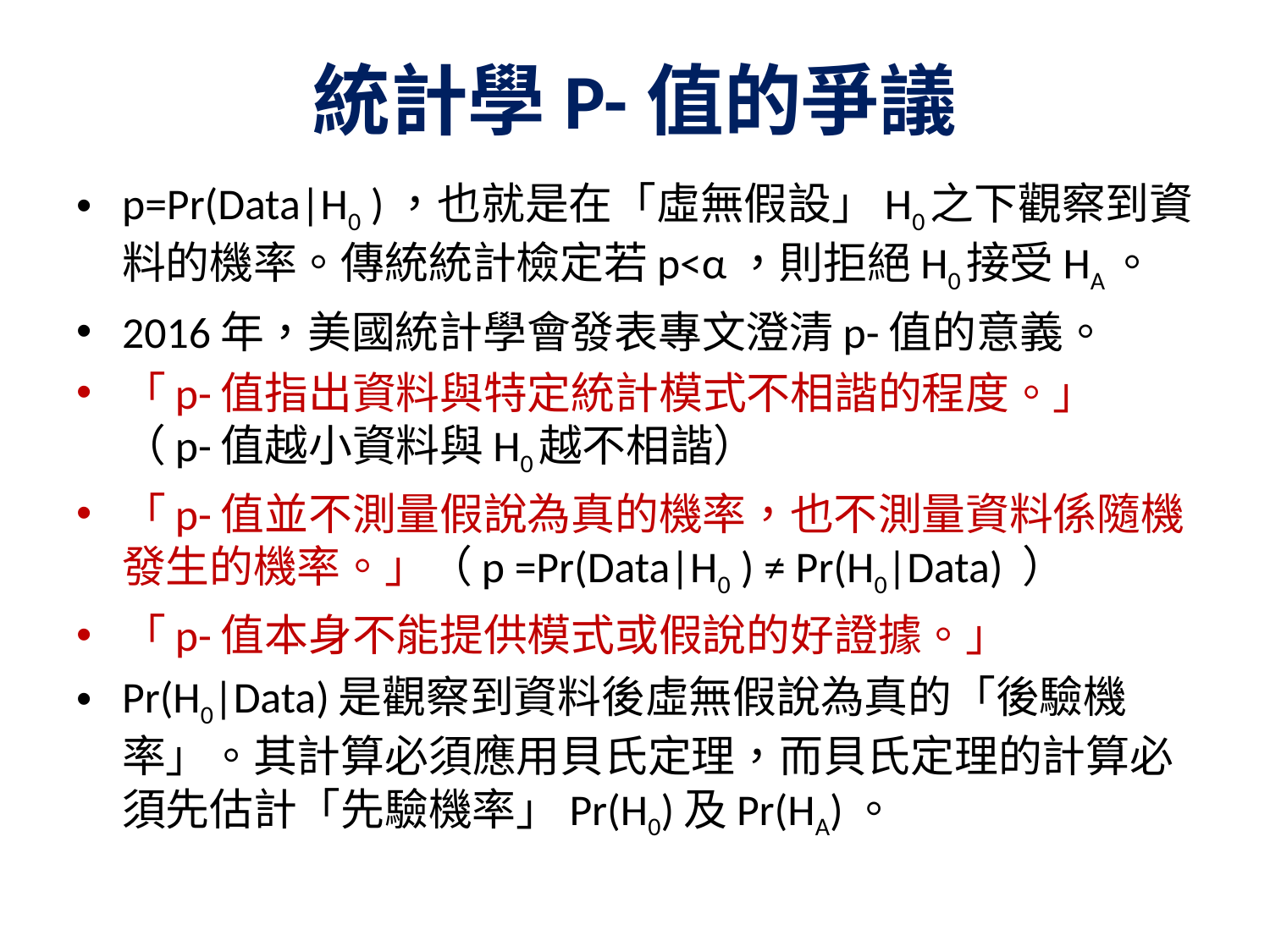

# 統計學P-值的爭議
p=Pr(Data|H0 )，也就是在「虛無假設」H0之下觀察到資料的機率。傳統統計檢定若p<α，則拒絕H0接受HA。
2016年，美國統計學會發表專文澄清p-值的意義。
「p-值指出資料與特定統計模式不相諧的程度。」 （p-值越小資料與H0越不相諧）
「p-值並不測量假說為真的機率，也不測量資料係隨機發生的機率。」（p =Pr(Data|H0 ) ≠ Pr(H0|Data) ）
「p-值本身不能提供模式或假說的好證據。」
Pr(H0|Data)是觀察到資料後虛無假說為真的「後驗機率」。其計算必須應用貝氏定理，而貝氏定理的計算必須先估計「先驗機率」Pr(H0)及Pr(HA)。